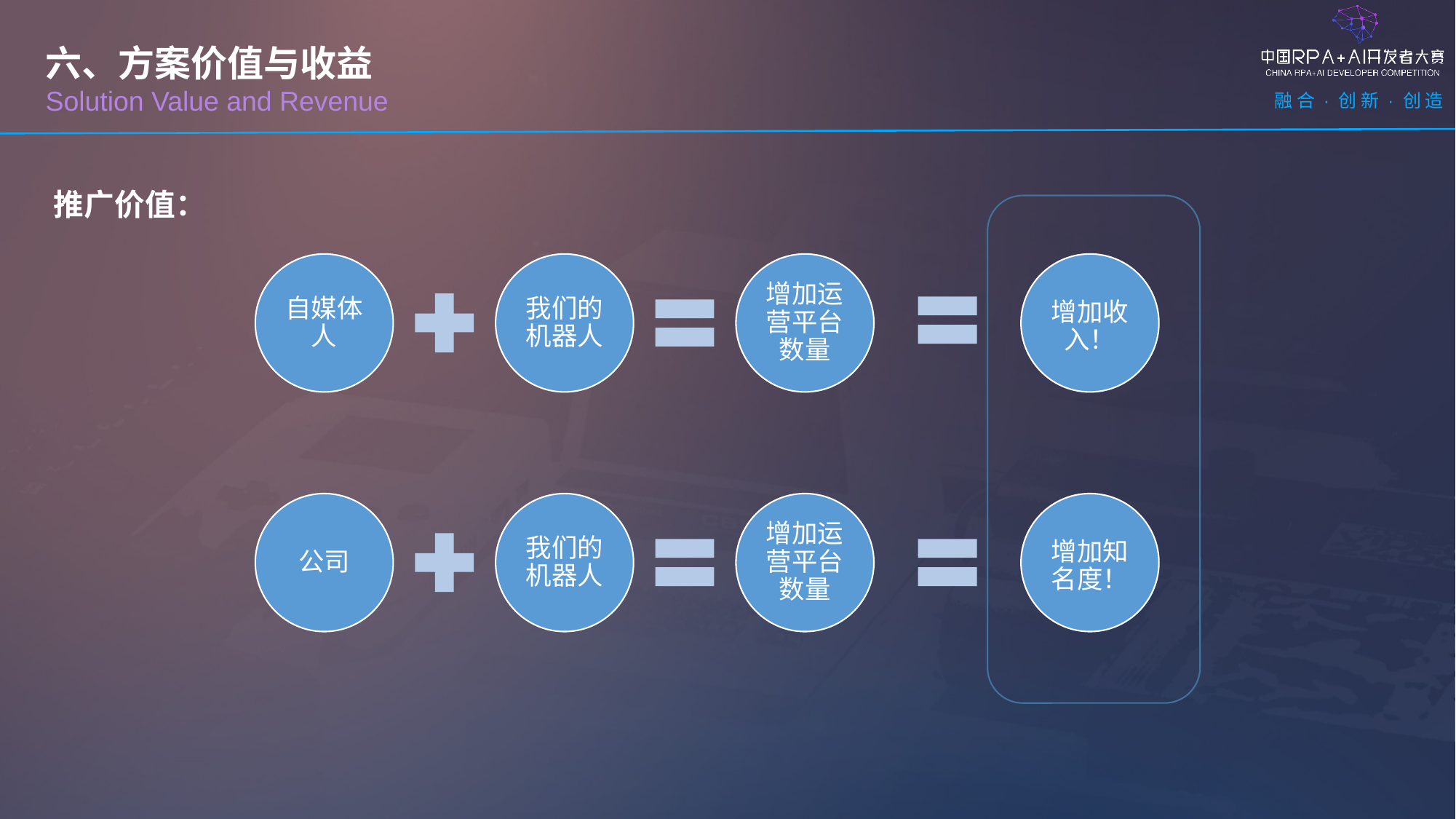

六、方案价值与收益
Solution Value and Revenue
推广价值：
自媒体人

我们的机器人

增加运营平台数量

增加收入！

公司

我们的机器人

增加运营平台数量

增加知名度！